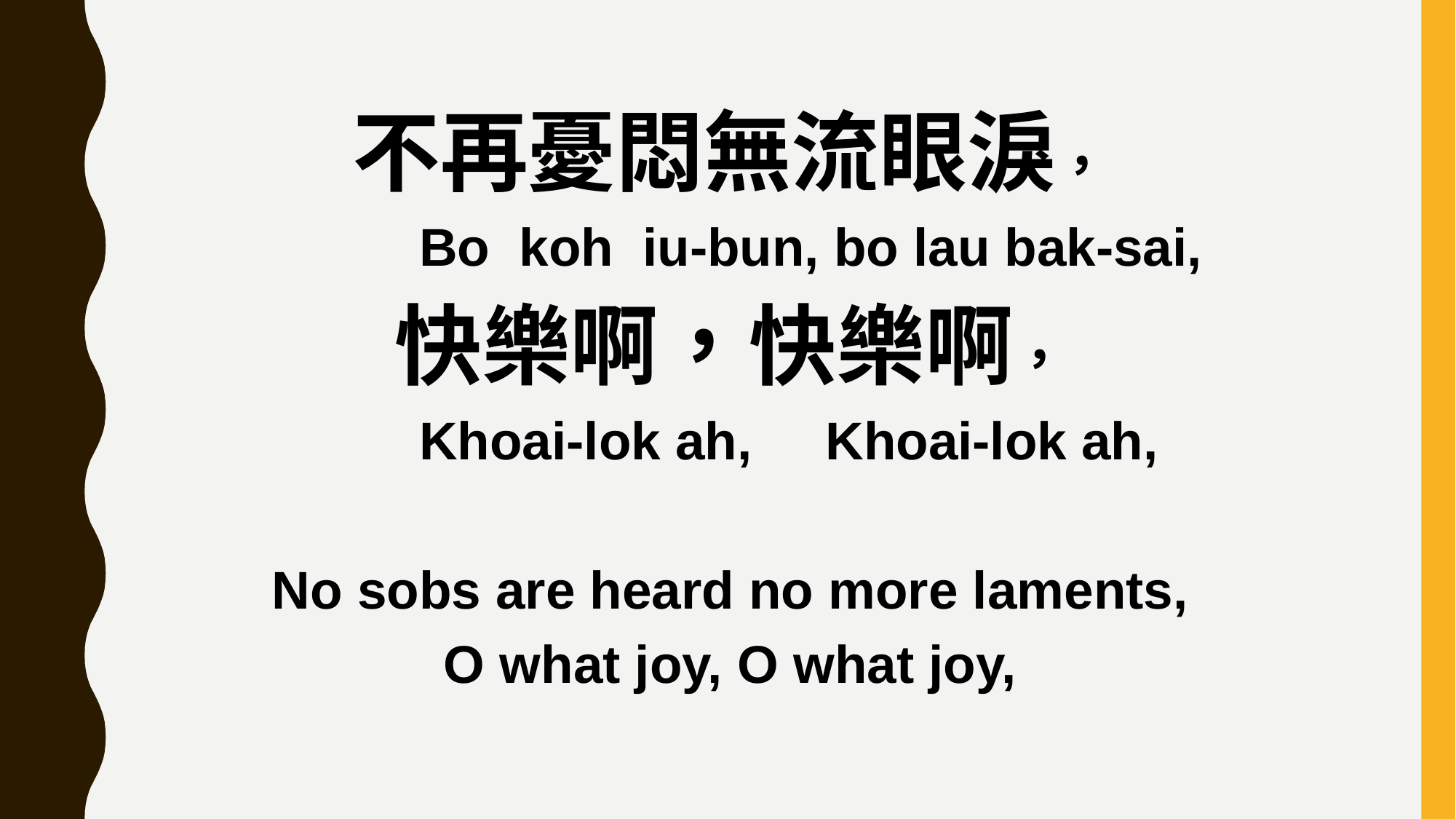

不再憂悶無流眼淚，
               Bo  koh  iu-bun, bo lau bak-sai,
快樂啊，快樂啊，
               Khoai-lok ah,     Khoai-lok ah,

No sobs are heard no more laments,
O what joy, O what joy,